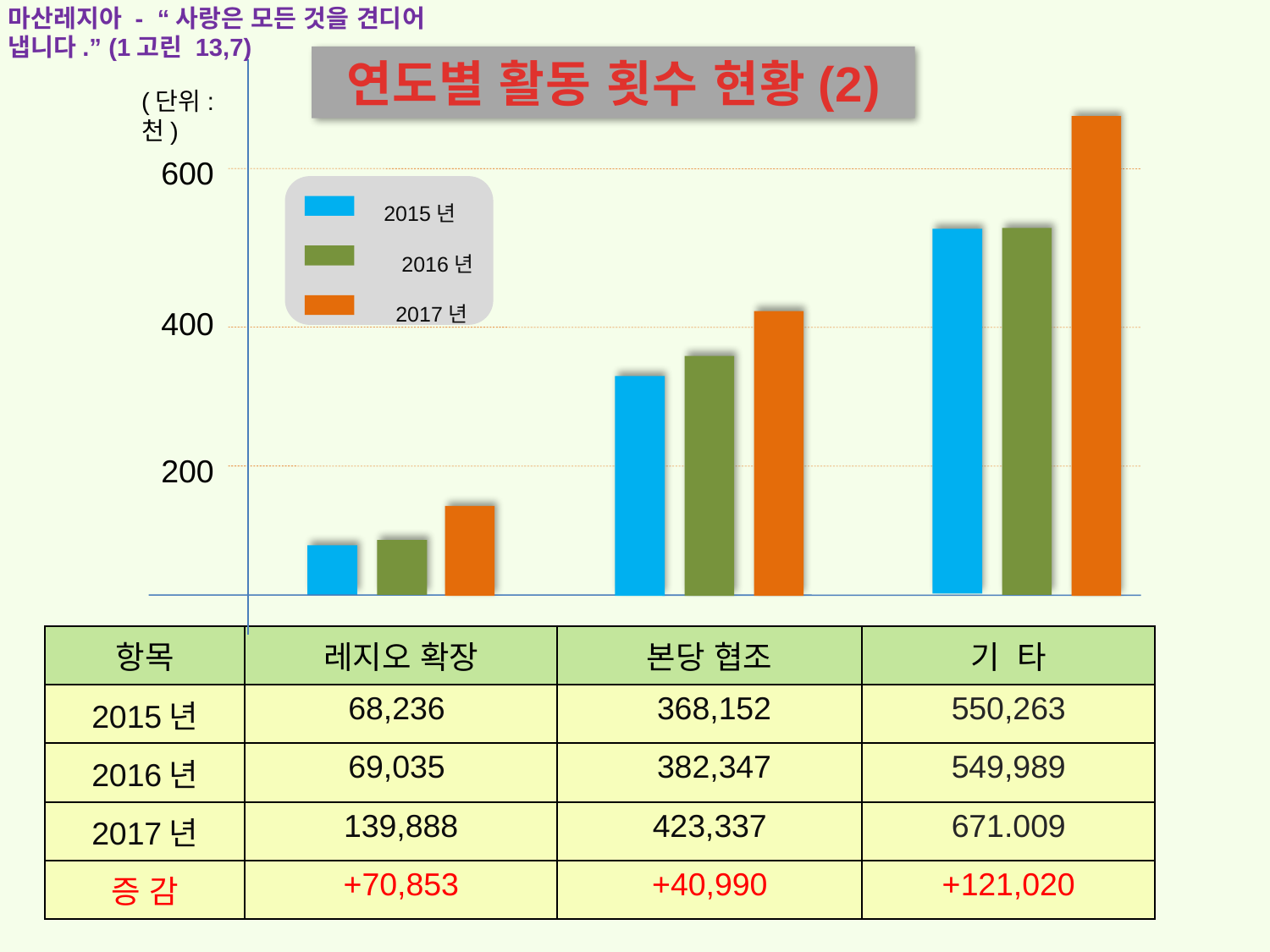

마산레지아 -  “사랑은 모든 것을 견디어 냅니다.” (1고린 13,7)
연도별 활동 횟수 현황(2)
(단위: 천)

600
    2015년    2016년
    2017년

400

200

| 항목 | 레지오 확장 | 본당 협조 | 기 타 |
| --- | --- | --- | --- |
| 2015년 | 68,236 | 368,152 | 550,263 |
| 2016년 | 69,035 | 382,347 | 549,989 |
| 2017년 | 139,888 | 423,337 | 671.009 |
| 증 감 | +70,853 | +40,990 | +121,020 |